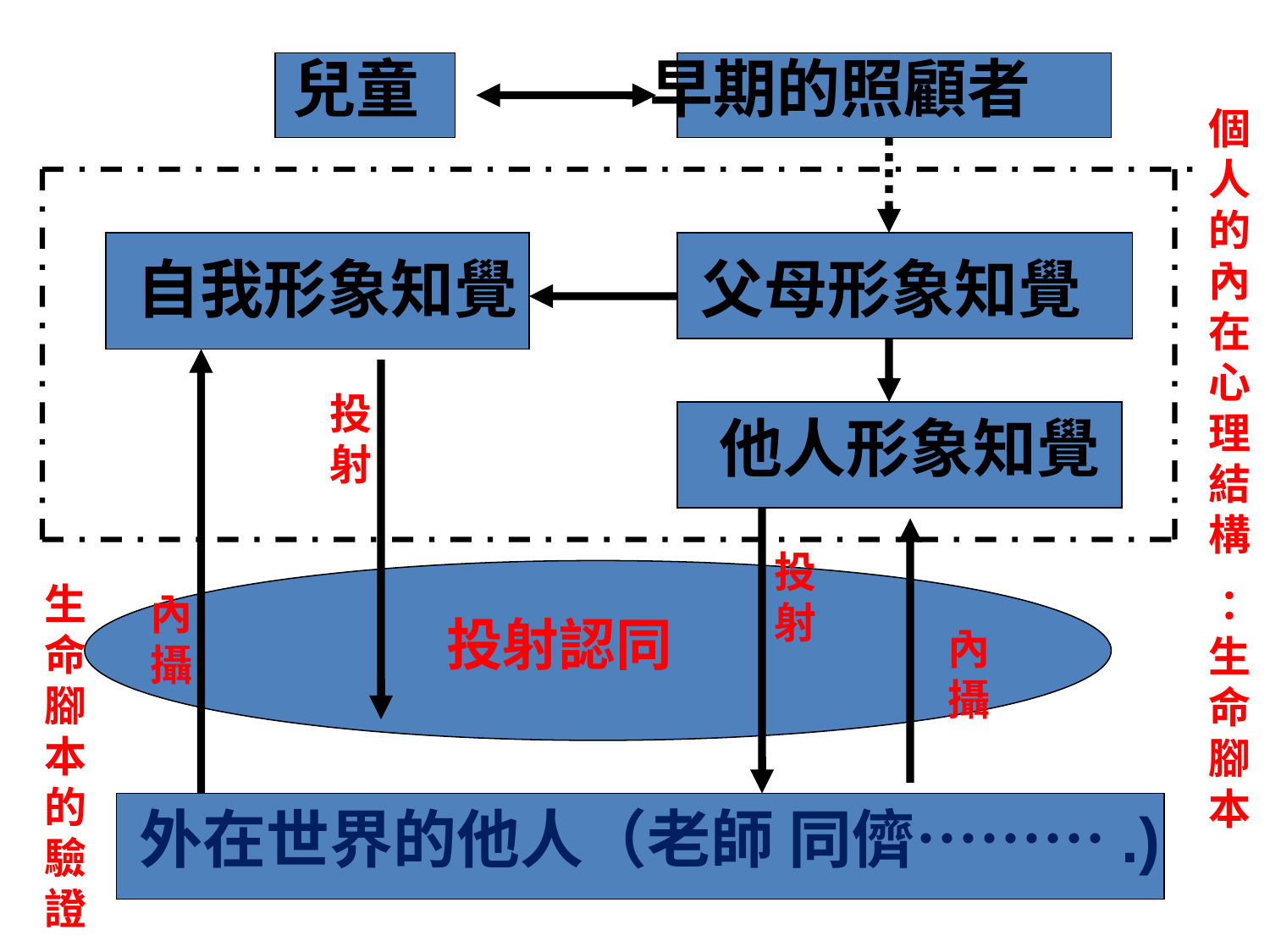

兒童                早期的照顧者

個人的內在心理結構
：生命腳本

  自我形象知覺
父母形象知覺

投射

 他人形象知覺

投射

生命腳本的驗證
內攝
投射認同
內攝

外在世界的他人（老師 同儕……….)